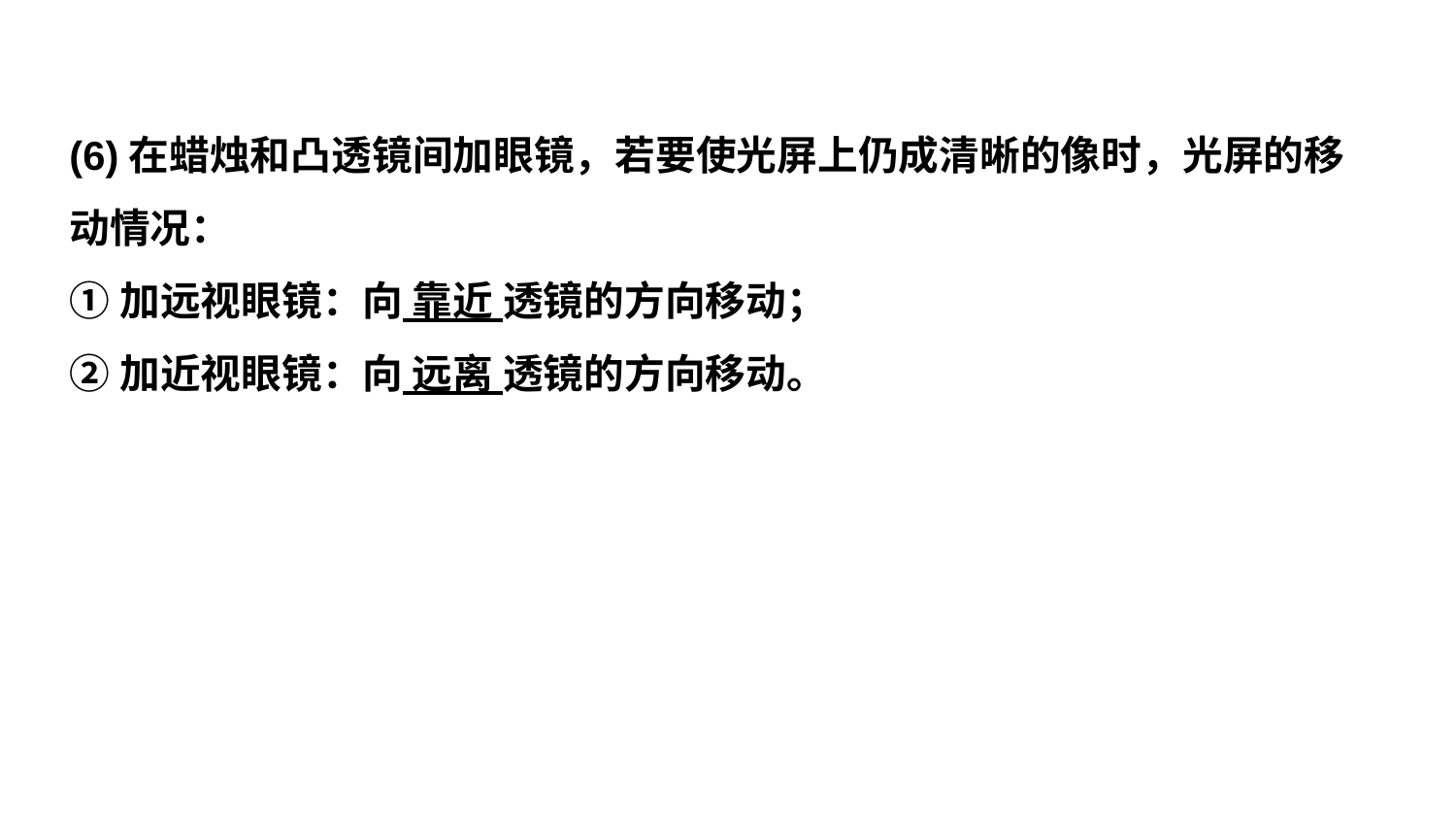

(6)在蜡烛和凸透镜间加眼镜，若要使光屏上仍成清晰的像时，光屏的移动情况：
①加远视眼镜：向 靠近 透镜的方向移动；
②加近视眼镜：向 远离 透镜的方向移动。